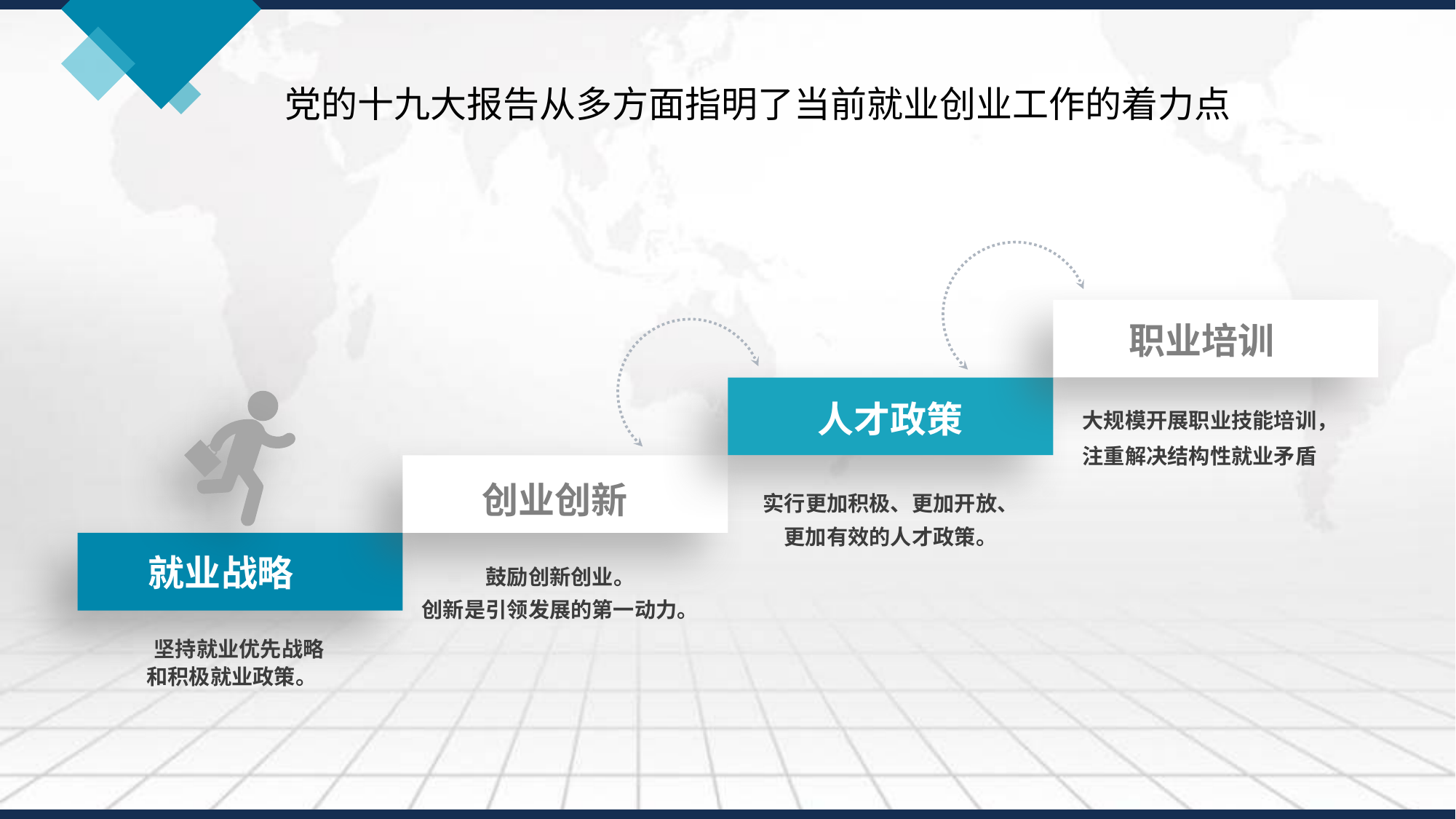

# 党的十九大报告从多方面指明了当前就业创业工作的着力点

职业培训

人才政策

大规模开展职业技能培训，注重解决结构性就业矛盾

创业创新
实行更加积极、更加开放、
更加有效的人才政策。

就业战略
鼓励创新创业。
创新是引领发展的第一动力。
  坚持就业优先战略
和积极就业政策。